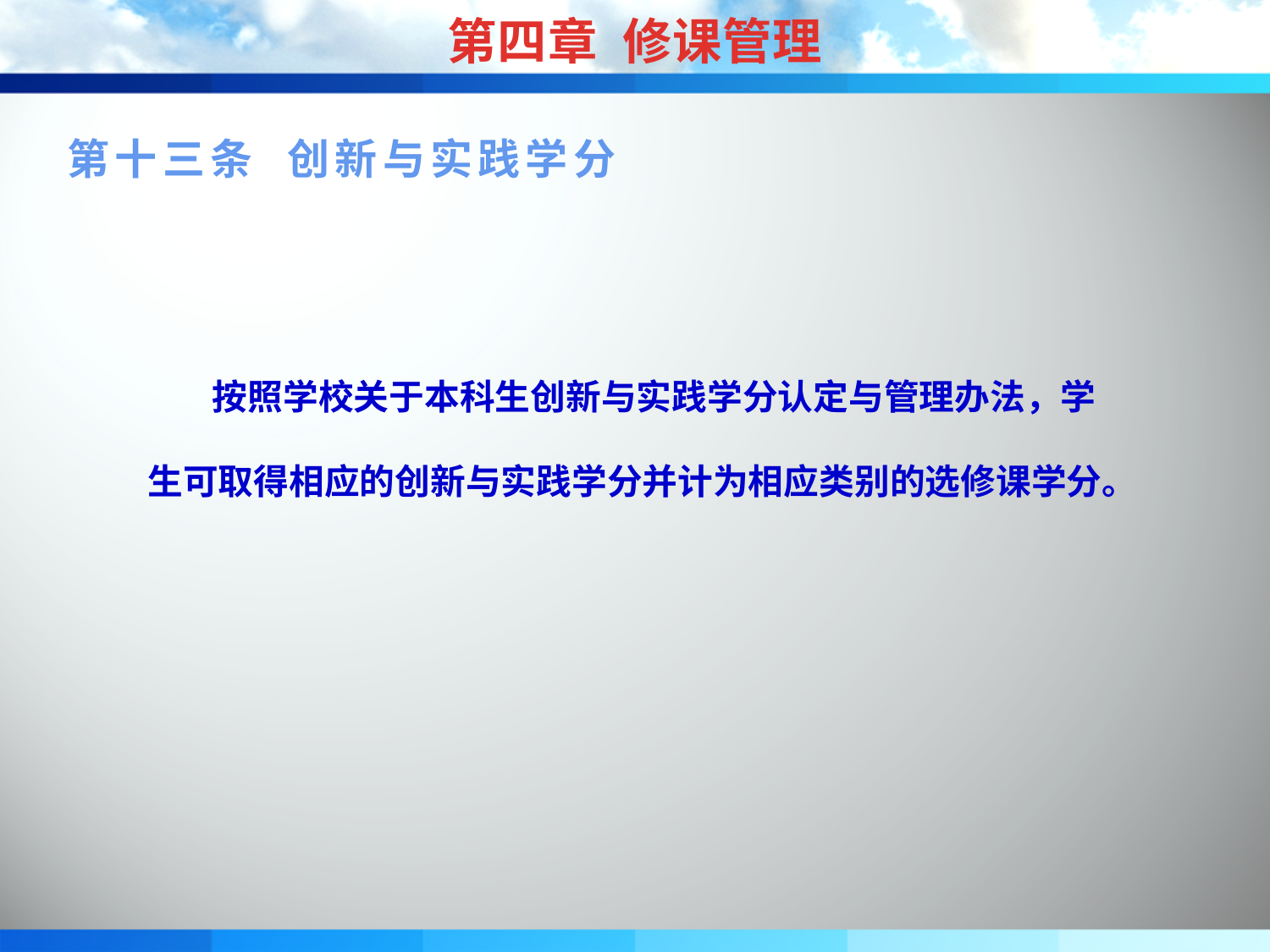

第四章  修课管理
第十三条  创新与实践学分
       按照学校关于本科生创新与实践学分认定与管理办法，学生可取得相应的创新与实践学分并计为相应类别的选修课学分。